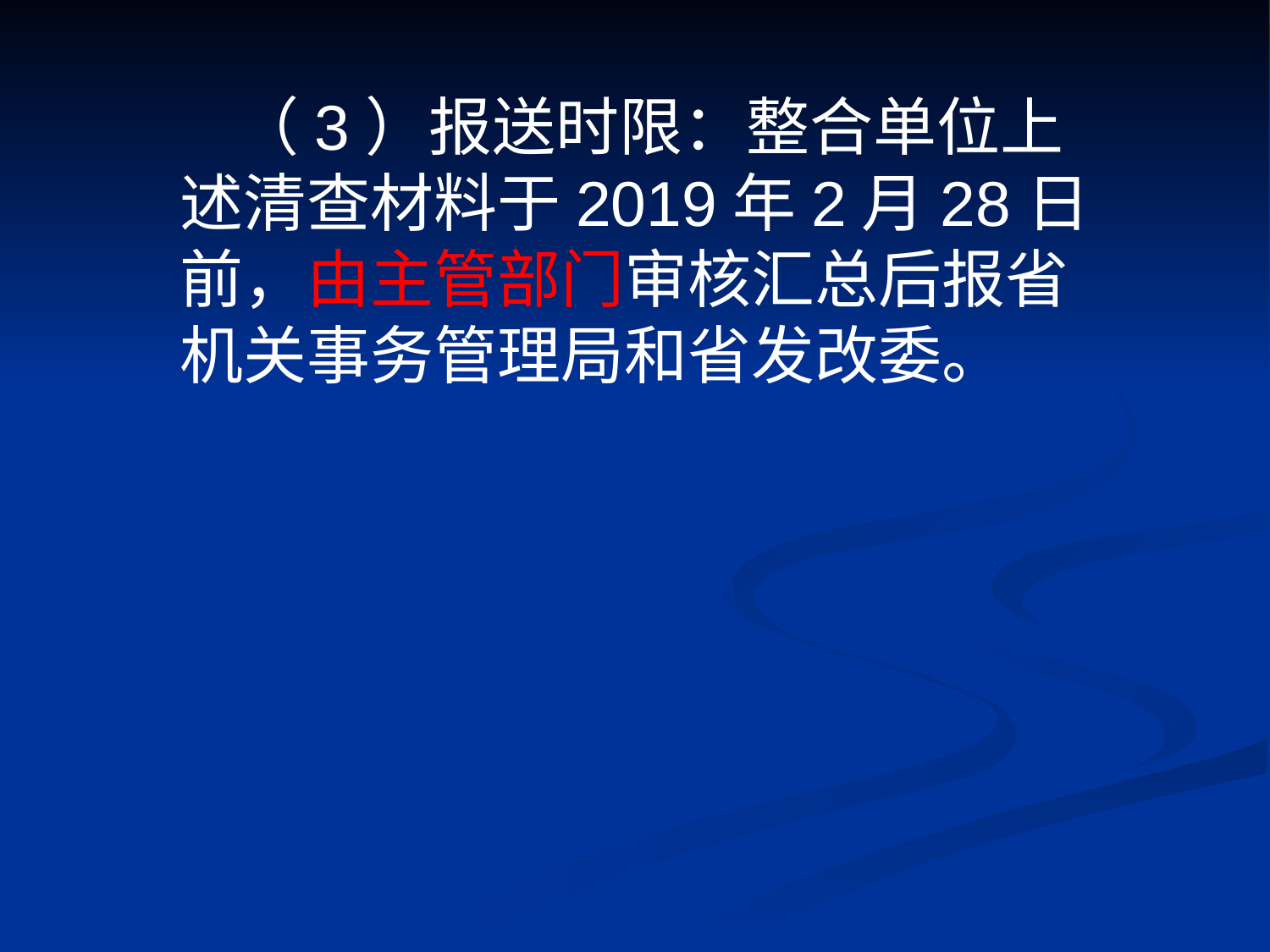

（3）报送时限：整合单位上述清查材料于2019年2月28日前，由主管部门审核汇总后报省机关事务管理局和省发改委。

5